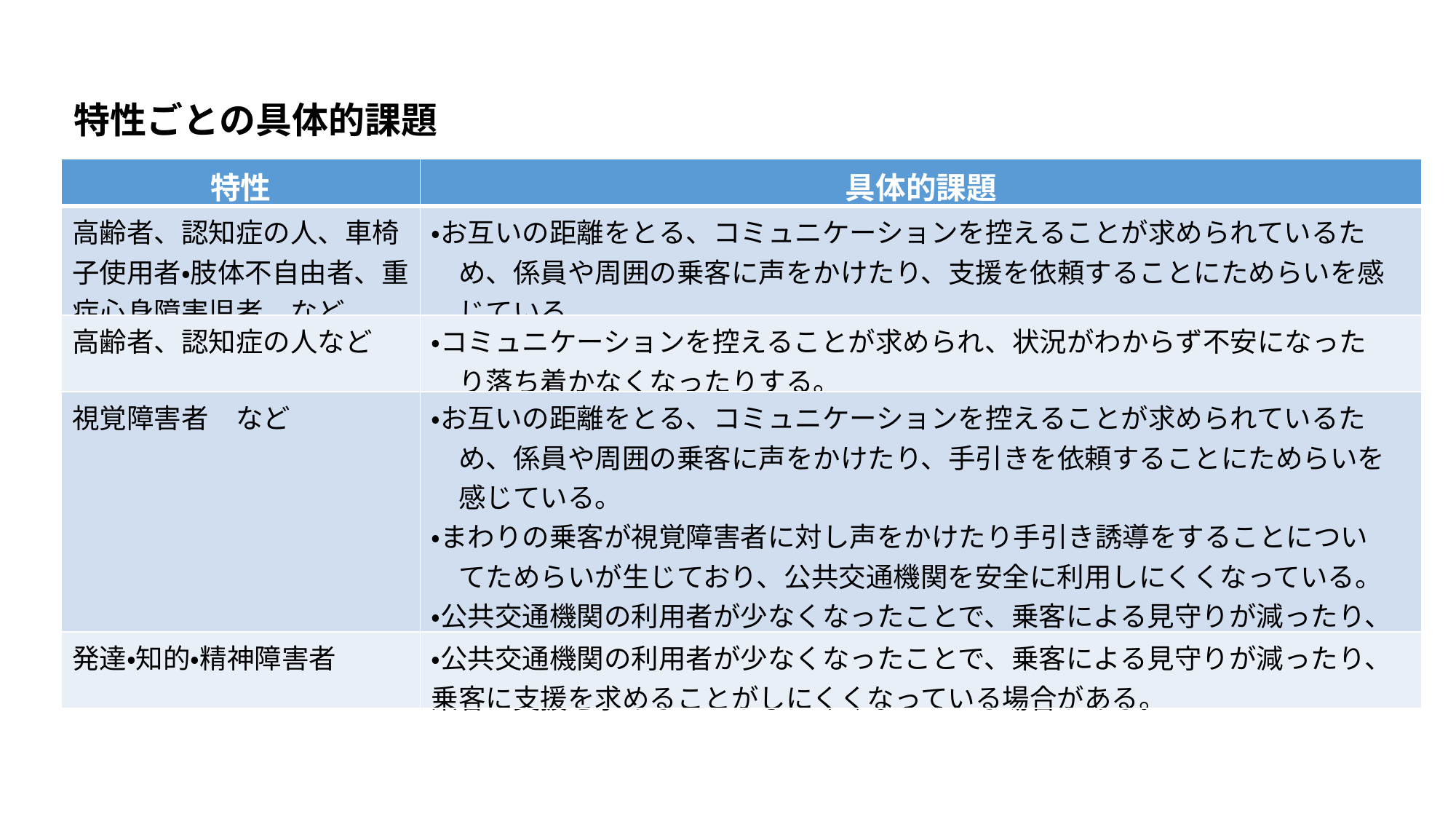

特性ごとの具体的課題
| 特性 | 具体的課題 |
| --- | --- |
| 高齢者、認知症の人、車椅子使用者・肢体不自由者、重症心身障害児者　など | ・お互いの距離をとる、コミュニケーションを控えることが求められているた　 　め、係員や周囲の乗客に声をかけたり、支援を依頼することにためらいを感 　じている。 |
| 高齢者、認知症の人など | ・コミュニケーションを控えることが求められ、状況がわからず不安になった 　り落ち着かなくなったりする。 |
| 視覚障害者　など | ・お互いの距離をとる、コミュニケーションを控えることが求められているた 　め、係員や周囲の乗客に声をかけたり、手引きを依頼することにためらいを 　感じている。 ・まわりの乗客が視覚障害者に対し声をかけたり手引き誘導をすることについ 　てためらいが生じており、公共交通機関を安全に利用しにくくなっている。 ・公共交通機関の利用者が少なくなったことで、乗客による見守りが減ったり、 　乗客に支援を求めることがしにくくなっている。 |
| 発達・知的・精神障害者 | ・公共交通機関の利用者が少なくなったことで、乗客による見守りが減ったり、乗客に支援を求めることがしにくくなっている場合がある。 |